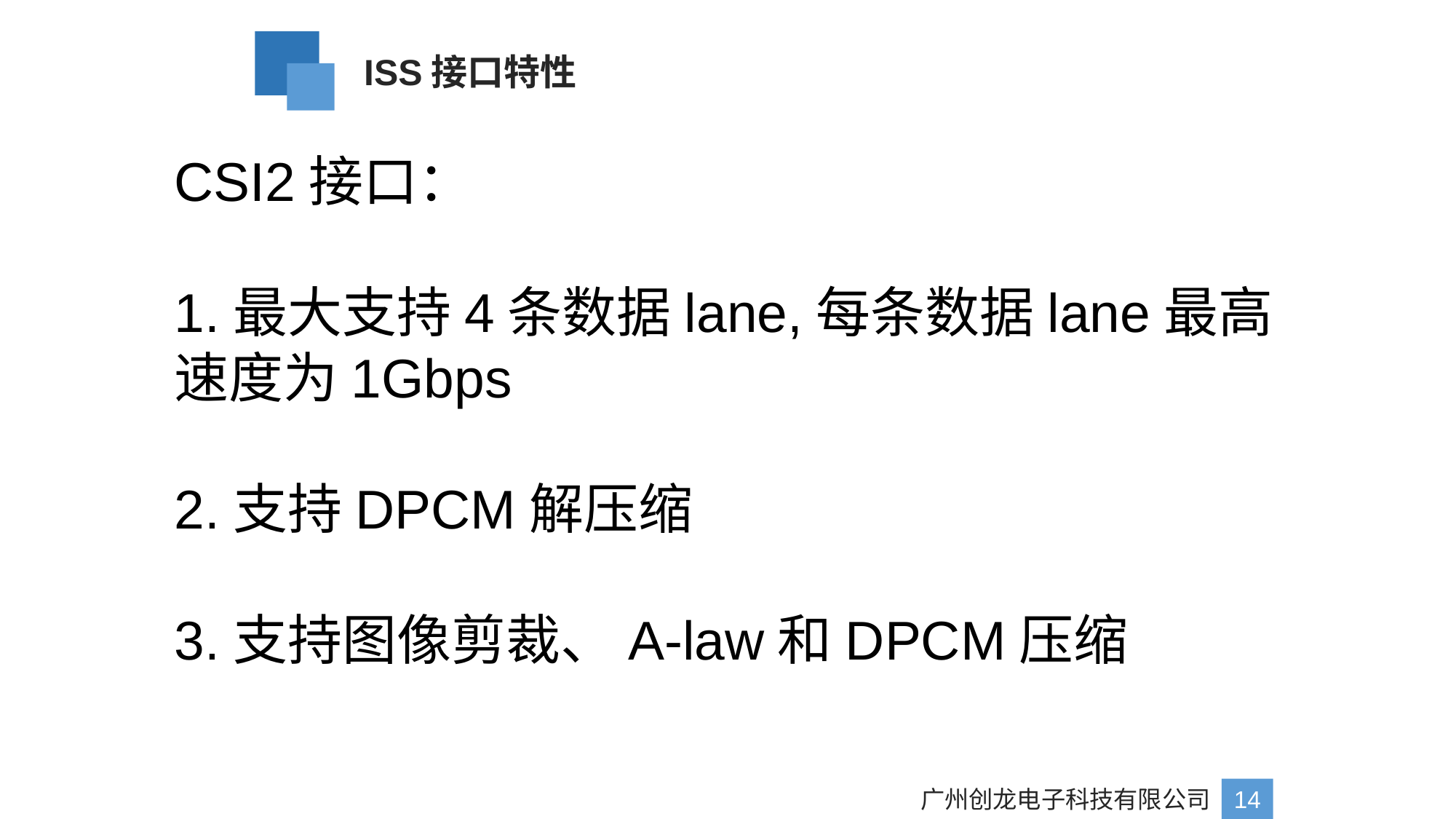

ISS接口特性
CSI2接口：

1.最大支持4条数据lane,每条数据lane最高速度为1Gbps

2.支持DPCM解压缩

3.支持图像剪裁、A-law和DPCM压缩

广州创龙电子科技有限公司
14